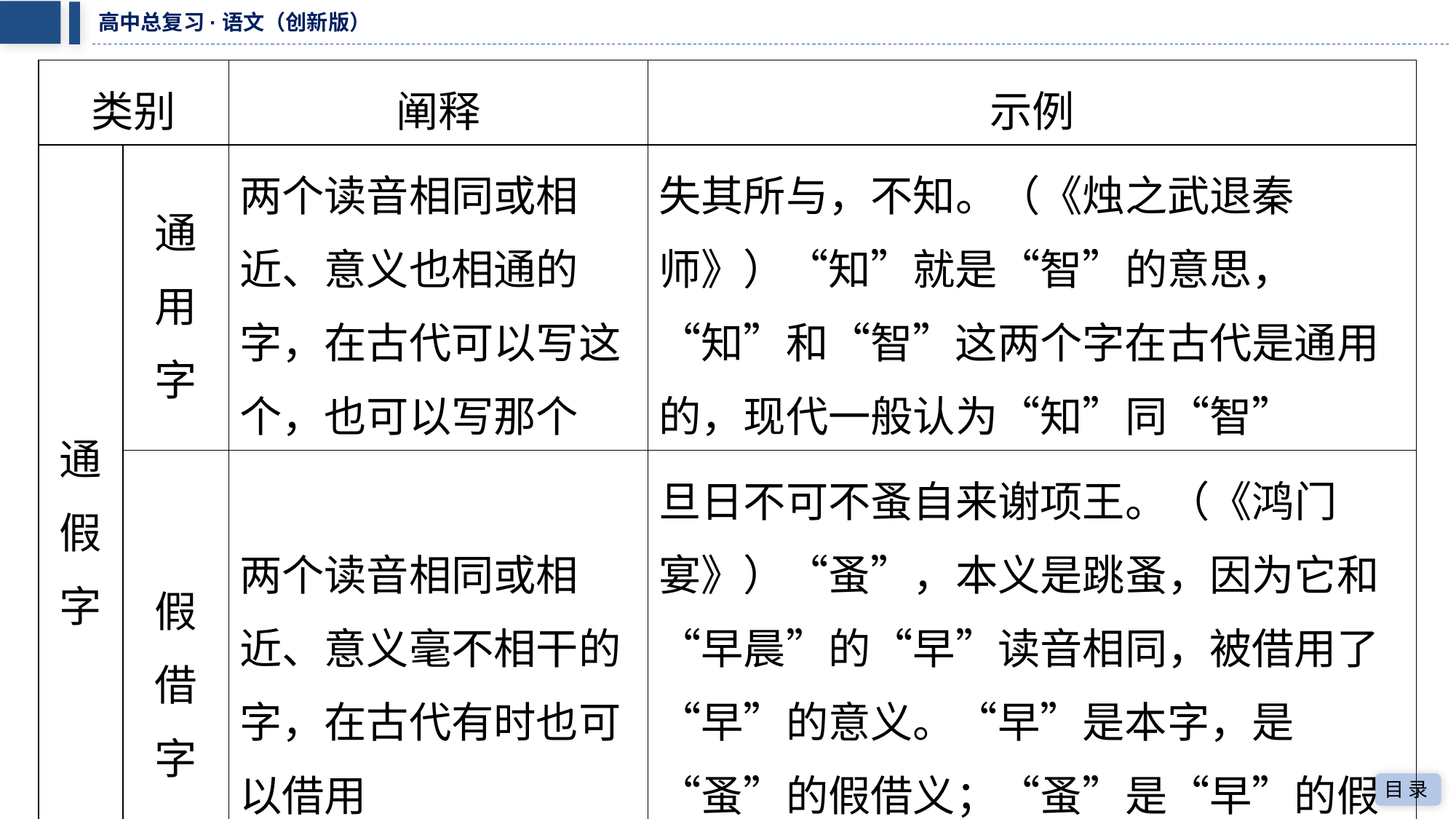

| 类别 |  | 阐释 | 示例 |
| --- | --- | --- | --- |
| 通 假 字 | 通 用 字 | 两个读音相同或相 近、意义也相通的 字，在古代可以写这个，也可以写那个 | 失其所与，不知。（《烛之武退秦师》）“知”就是“智”的意思，“知”和“智”这两个字在古代是通用的，现代一般认为“知”同“智” |
|  | 假 借 字 | 两个读音相同或相 近、意义毫不相干的 字，在古代有时也可 以借用 | 旦日不可不蚤自来谢项王。（《鸿门宴》）“蚤”，本义是跳蚤，因为它和“早晨”的“早”读音相同，被借用了“早”的意义。“早”是本字，是“蚤”的假借义；“蚤”是“早”的假借字，“蚤”同“早” |